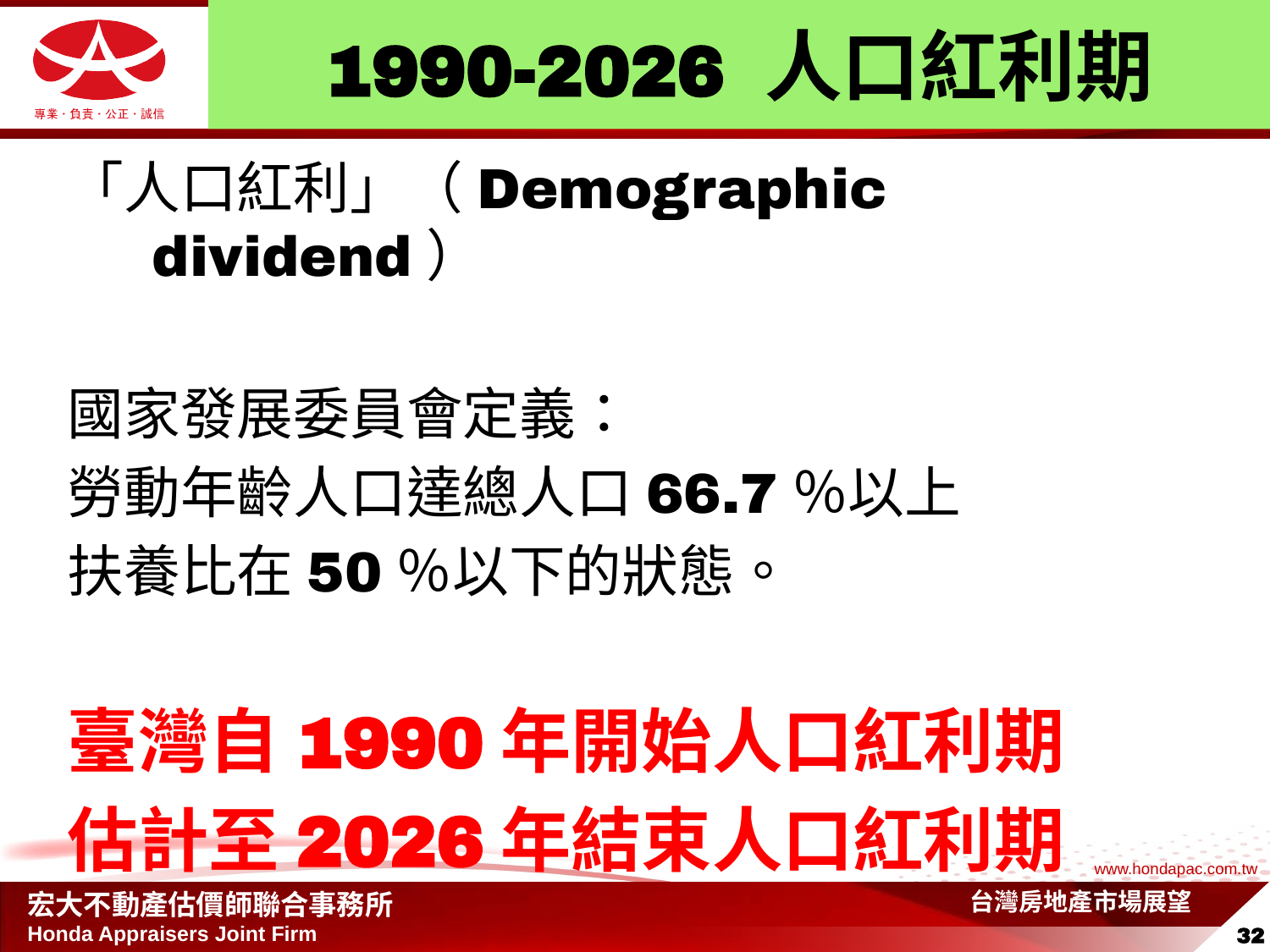

# 1990-2026 人口紅利期
「人口紅利」（Demographic  dividend）

國家發展委員會定義：
勞動年齡人口達總人口66.7％以上
扶養比在50％以下的狀態。

臺灣自1990年開始人口紅利期
估計至2026年結束人口紅利期
台灣房地產市場展望
32